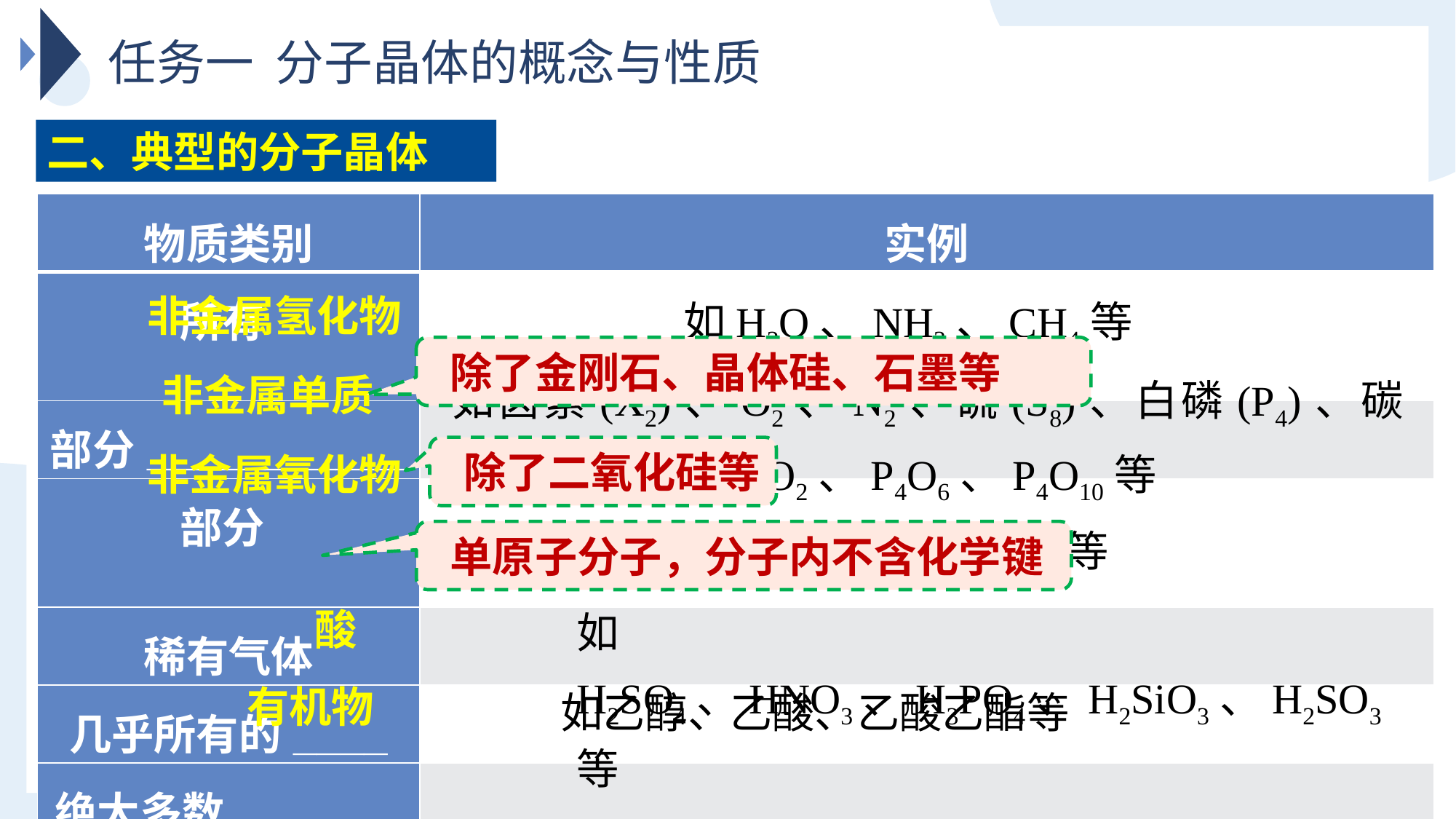

任务一  分子晶体的概念与性质

二、典型的分子晶体
| 物质类别 | 实例 |
| --- | --- |
| 所有\_\_\_\_\_\_\_\_\_\_\_\_\_ |  |
| 部分\_\_\_\_\_\_\_\_\_\_\_ |  |
| 部分\_\_\_\_\_\_\_\_\_\_\_\_\_ |  |
| 稀有气体 |  |
| 几乎所有的\_\_\_\_ |  |
| 绝大多数\_\_\_\_\_\_\_ |  |
非金属氢化物
如H2O、NH3、CH4等

 除了金刚石、晶体硅、石墨等
非金属单质
如卤素(X2)、O2、N2、硫(S8)、白磷(P4)、碳60(C60)等
如CO2、SO2、P4O6、P4O10等
非金属氧化物
 除了二氧化硅等
如He、Ne、Ar等
 单原子分子，分子内不含化学键
酸
如H2SO4、HNO3、H3PO4、H2SiO3、H2SO3等
有机物
如乙醇、乙酸、乙酸乙酯等